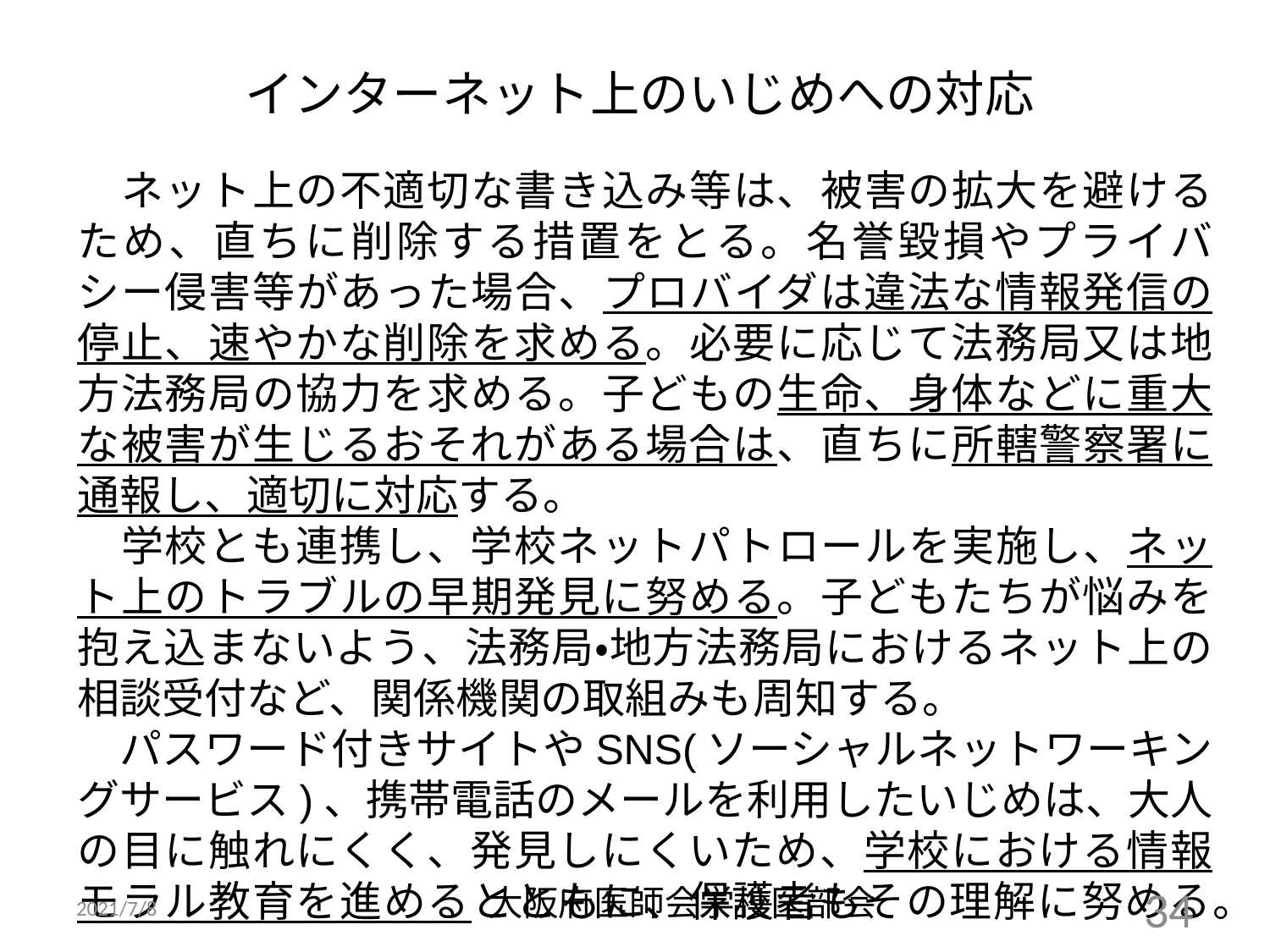

インターネット上のいじめへの対応

　ネット上の不適切な書き込み等は、被害の拡大を避けるため、直ちに削除する措置をとる。名誉毀損やプライバシー侵害等があった場合、プロバイダは違法な情報発信の停止、速やかな削除を求める。必要に応じて法務局又は地方法務局の協力を求める。子どもの生命、身体などに重大な被害が生じるおそれがある場合は、直ちに所轄警察署に通報し、適切に対応する。
　学校とも連携し、学校ネットパトロールを実施し、ネット上のトラブルの早期発見に努める。子どもたちが悩みを抱え込まないよう、法務局・地方法務局におけるネット上の相談受付など、関係機関の取組みも周知する。
　パスワード付きサイトやSNS(ソーシャルネットワーキングサービス)、携帯電話のメールを利用したいじめは、大人の目に触れにくく、発見しにくいため、学校における情報モラル教育を進めるとともに、保護者もその理解に努める。
大阪府医師会学校医部会
2021/7/8
34